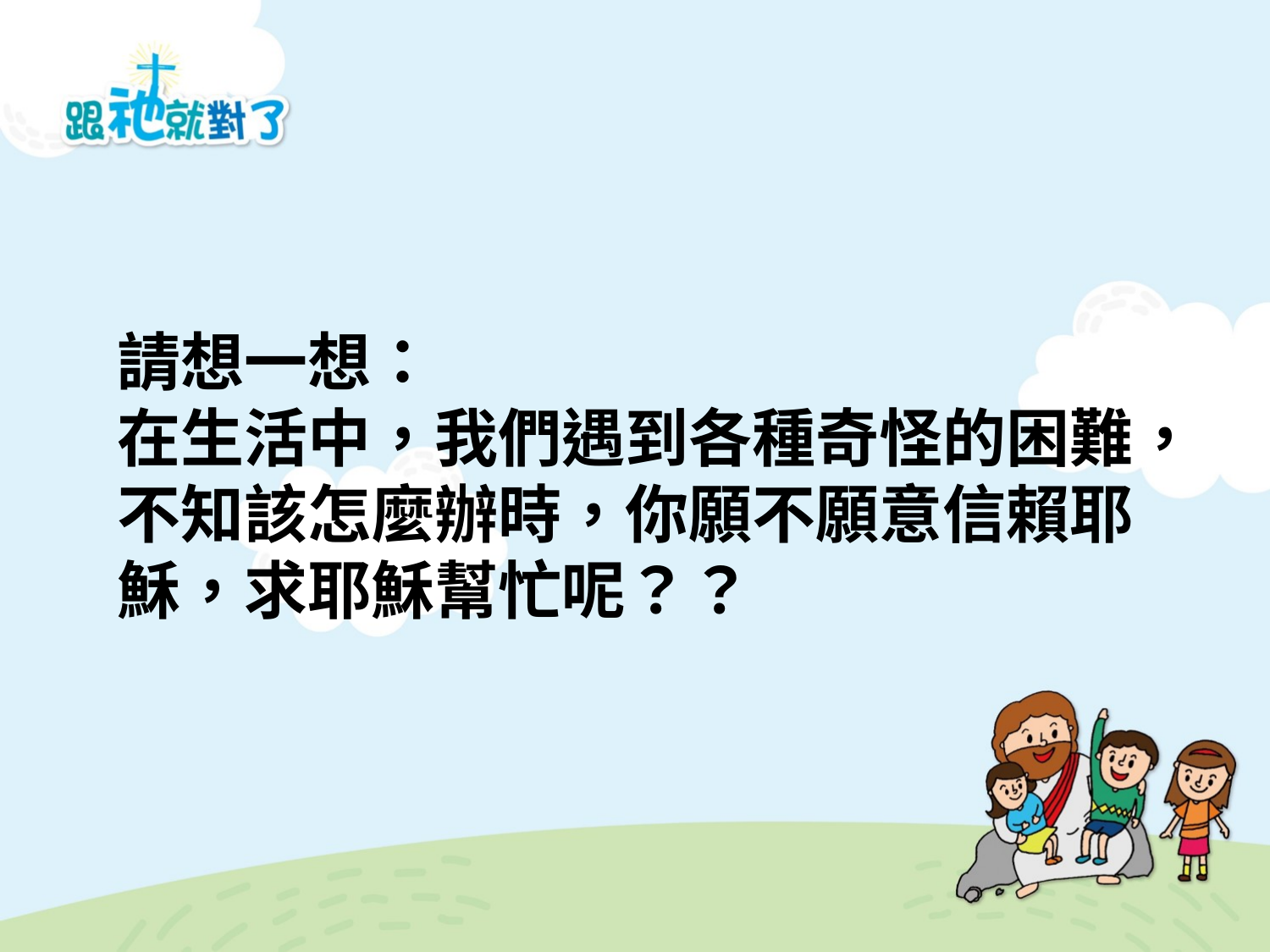

請想一想：
在生活中，我們遇到各種奇怪的困難，不知該怎麼辦時，你願不願意信賴耶穌，求耶穌幫忙呢？？